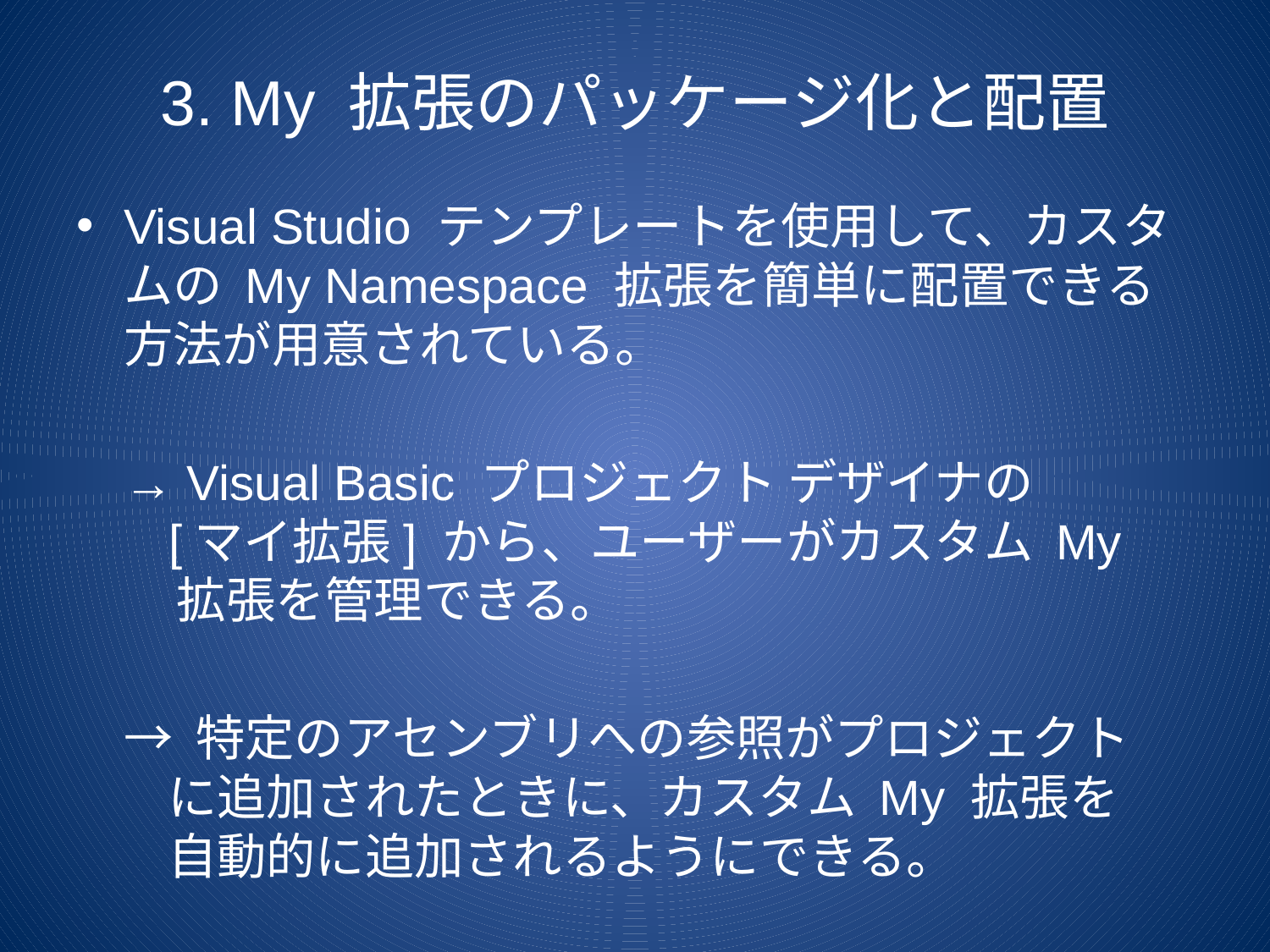

# 3. My 拡張のパッケージ化と配置
Visual Studio テンプレートを使用して、カスタムの My Namespace 拡張を簡単に配置できる方法が用意されている。

	→ Visual Basic プロジェクト デザイナの
   [マイ拡張] から、ユーザーがカスタム My
   拡張を管理できる。

	→ 特定のアセンブリへの参照がプロジェクト
    に追加されたときに、カスタム My 拡張を
    自動的に追加されるようにできる。